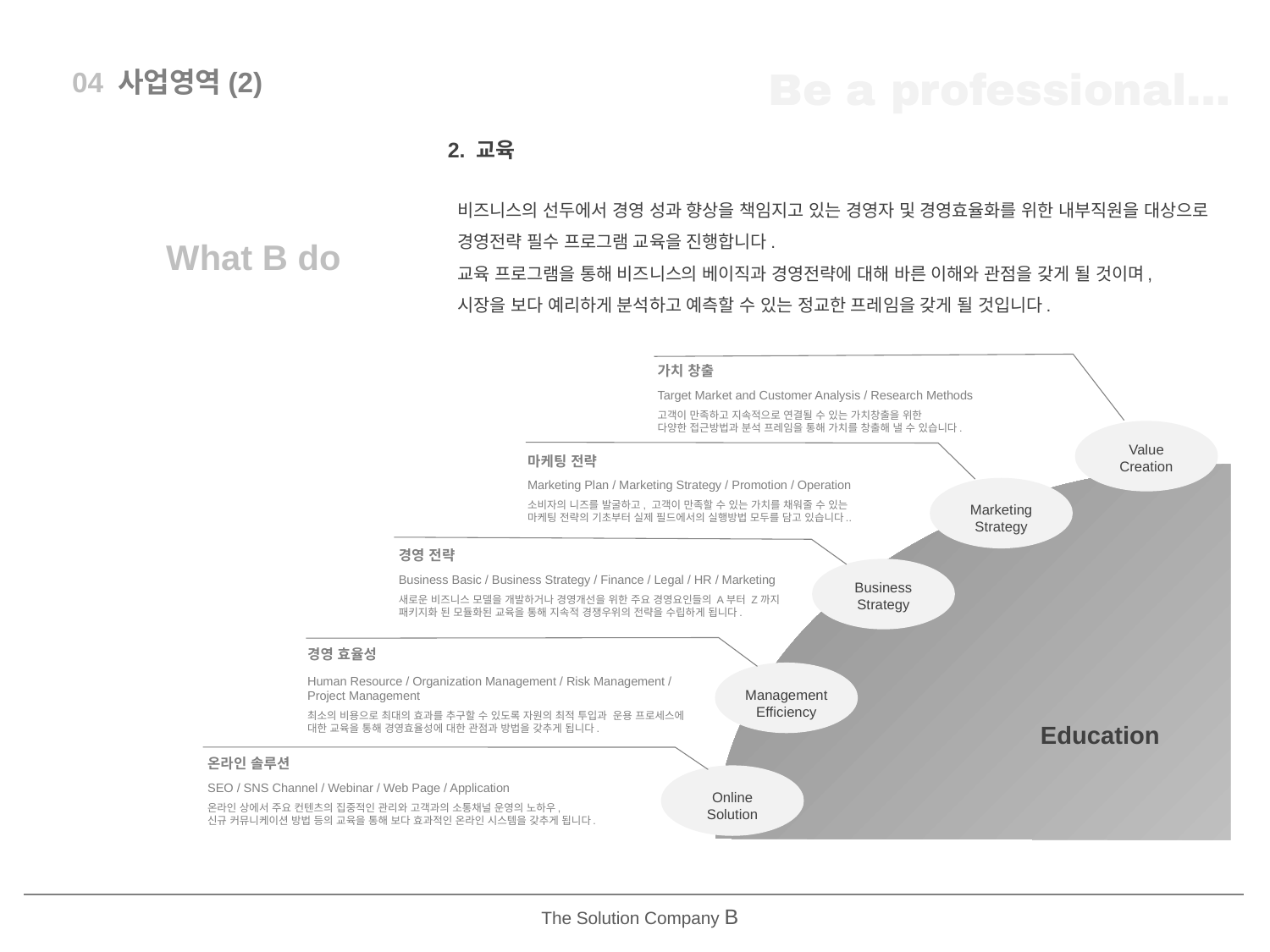

Be a professional…
04 사업영역(2)
2. 교육
비즈니스의 선두에서 경영 성과 향상을 책임지고 있는 경영자 및 경영효율화를 위한 내부직원을 대상으로 경영전략 필수 프로그램 교육을 진행합니다.
교육 프로그램을 통해 비즈니스의 베이직과 경영전략에 대해 바른 이해와 관점을 갖게 될 것이며,
시장을 보다 예리하게 분석하고 예측할 수 있는 정교한 프레임을 갖게 될 것입니다.
What B do
가치 창출

Target Market and Customer Analysis / Research Methods

고객이 만족하고 지속적으로 연결될 수 있는 가치창출을 위한
다양한 접근방법과 분석 프레임을 통해 가치를 창출해 낼 수 있습니다.

Value
Creation
마케팅 전략

Marketing Plan / Marketing Strategy / Promotion / Operation

소비자의 니즈를 발굴하고, 고객이 만족할 수 있는 가치를 채워줄 수 있는
마케팅 전략의 기초부터 실제 필드에서의 실행방법 모두를 담고 있습니다..

Marketing
Strategy
경영 전략

Business Basic / Business Strategy / Finance / Legal / HR / Marketing

새로운 비즈니스 모델을 개발하거나 경영개선을 위한 주요 경영요인들의 A부터 Z까지 패키지화 된 모듈화된 교육을 통해 지속적 경쟁우위의 전략을 수립하게 됩니다.

Business
Strategy
경영 효율성

Human Resource / Organization Management / Risk Management / Project Management

최소의 비용으로 최대의 효과를 추구할 수 있도록 자원의 최적 투입과  운용 프로세스에 대한 교육을 통해 경영효율성에 대한 관점과 방법을 갖추게 됩니다.

Management
Efficiency

Education
온라인 솔루션

SEO / SNS Channel / Webinar / Web Page / Application

온라인 상에서 주요 컨텐츠의 집중적인 관리와 고객과의 소통채널 운영의 노하우,
신규 커뮤니케이션 방법 등의 교육을 통해 보다 효과적인 온라인 시스템을 갖추게 됩니다.

Online
Solution